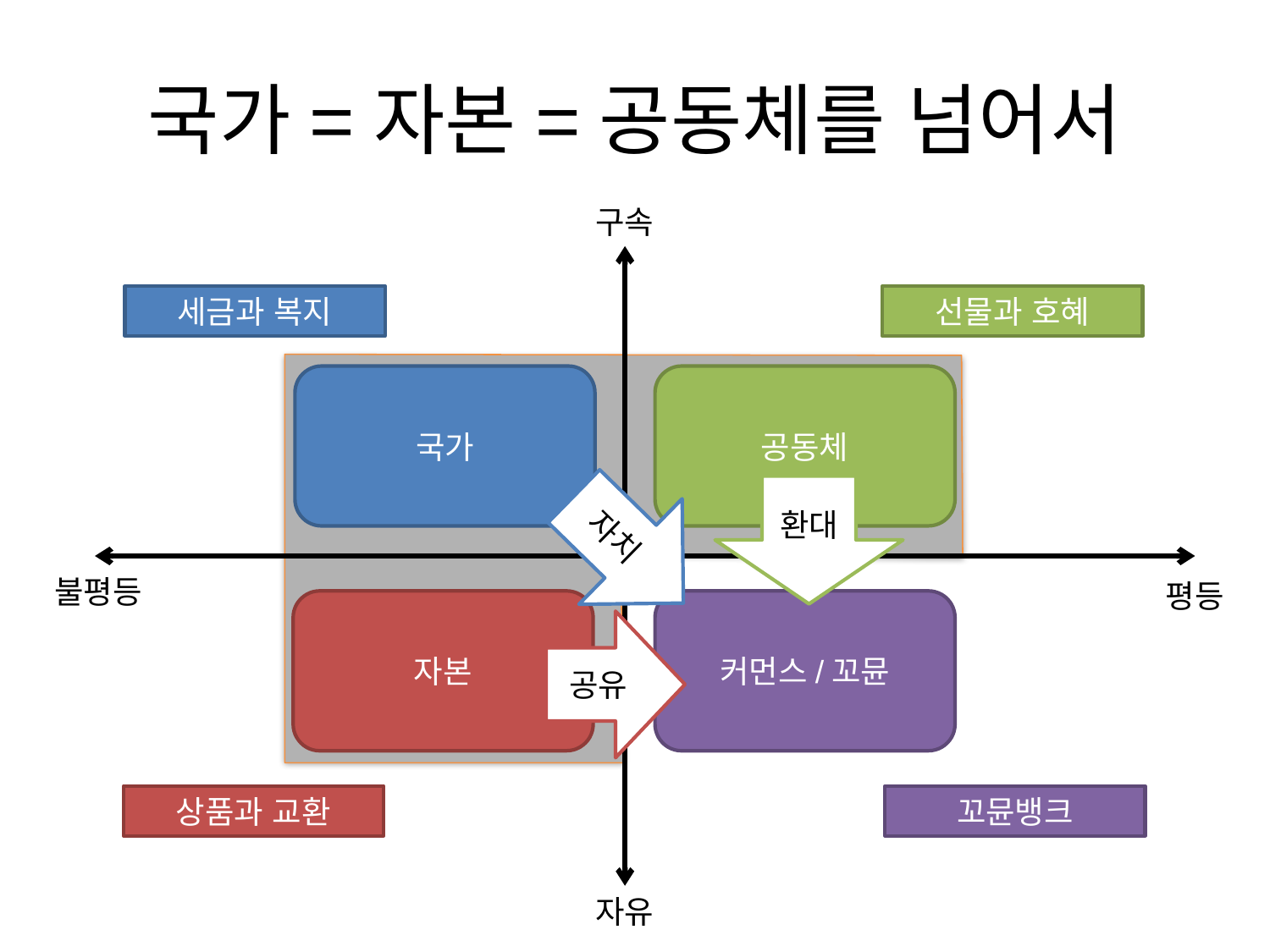

# 국가=자본=공동체를 넘어서
구속
세금과 복지
선물과 호혜

국가
공동체
자치
환대
불평등
평등
자본
커먼스/꼬뮨
공유
상품과 교환
꼬뮨뱅크
자유